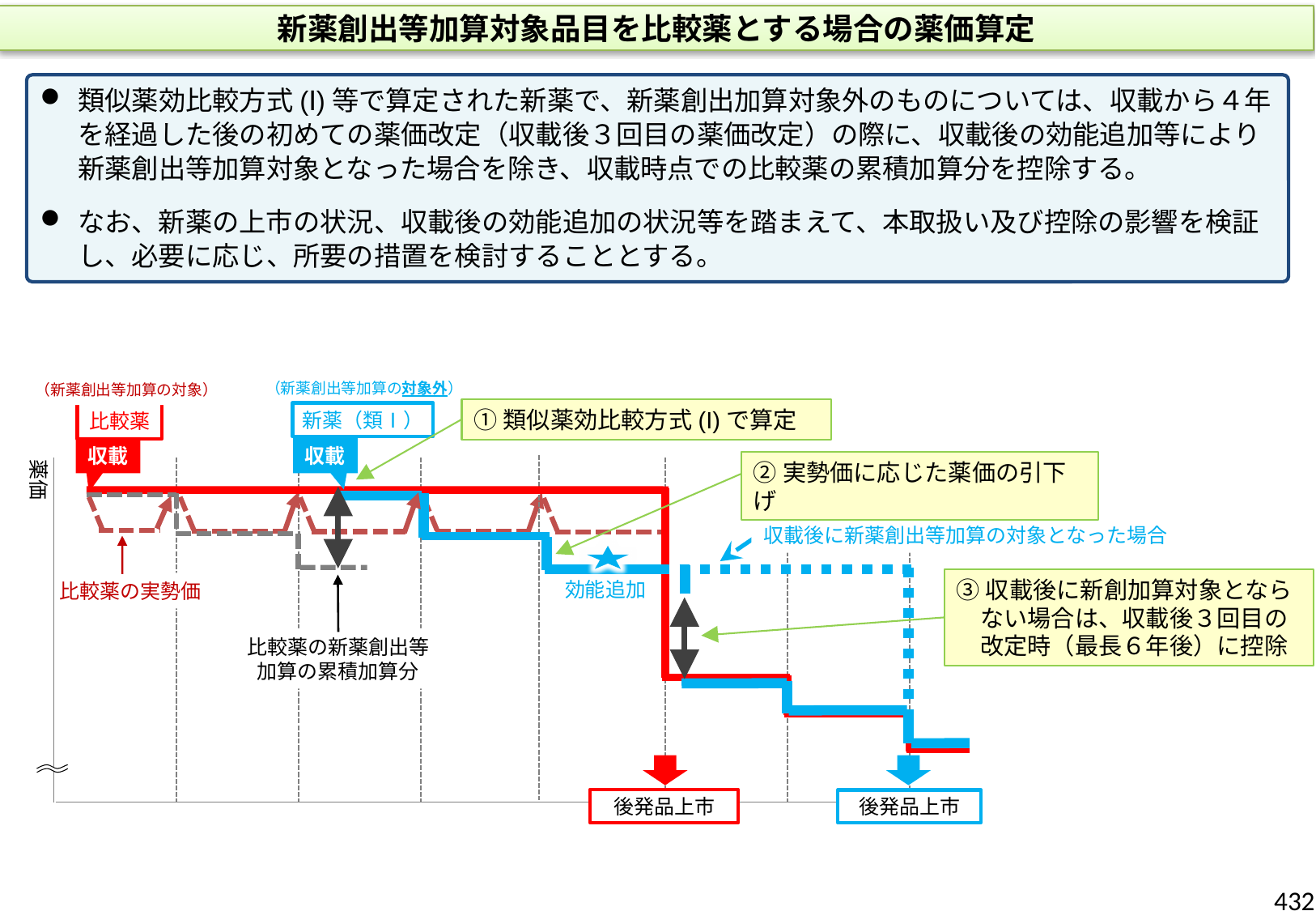

新薬創出等加算対象品目を比較薬とする場合の薬価算定
類似薬効比較方式(Ⅰ)等で算定された新薬で、新薬創出加算対象外のものについては、収載から４年を経過した後の初めての薬価改定（収載後３回目の薬価改定）の際に、収載後の効能追加等により新薬創出等加算対象となった場合を除き、収載時点での比較薬の累積加算分を控除する。
なお、新薬の上市の状況、収載後の効能追加の状況等を踏まえて、本取扱い及び控除の影響を検証し、必要に応じ、所要の措置を検討することとする。
（新薬創出等加算の対象外）
（新薬創出等加算の対象）
①類似薬効比較方式(I)で算定
比較薬
新薬（類Ⅰ）
収載
収載
薬価
②実勢価に応じた薬価の引下げ
収載後に新薬創出等加算の対象となった場合

③収載後に新創加算対象とならない場合は、収載後３回目の改定時（最長６年後）に控除
効能追加
比較薬の実勢価
比較薬の新薬創出等加算の累積加算分

後発品上市
後発品上市
432